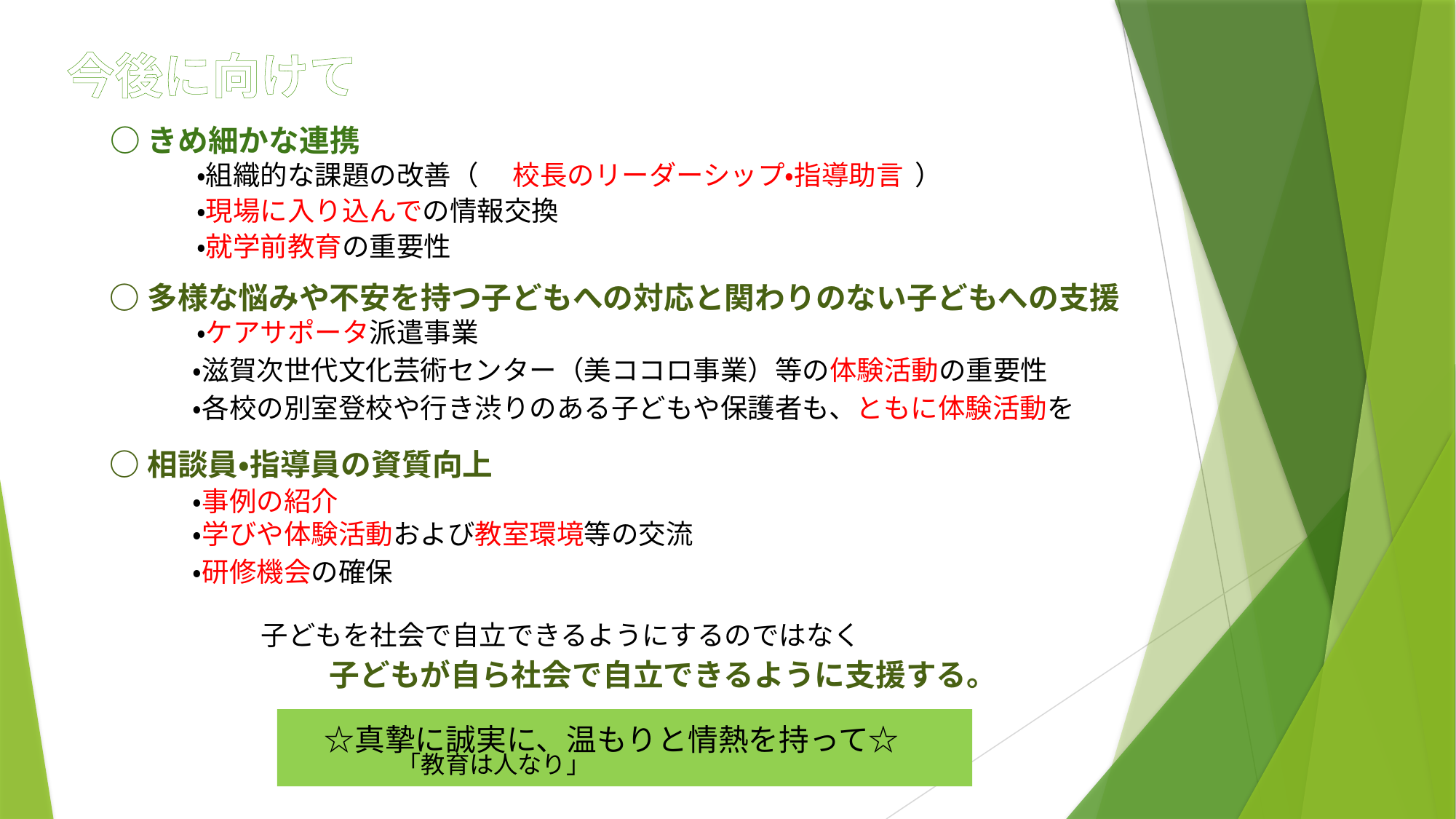

今後に向けて
○きめ細かな連携
　・組織的な課題の改善（　　　　　　　　　　　　　　　　）
校長のリーダーシップ・指導助言
　・現場に入り込んでの情報交換
　・就学前教育の重要性
○多様な悩みや不安を持つ子どもへの対応と関わりのない子どもへの支援
　・ケアサポータ派遣事業
　・滋賀次世代文化芸術センター（美ココロ事業）等の体験活動の重要性
　・各校の別室登校や行き渋りのある子どもや保護者も、ともに体験活動を
○相談員・指導員の資質向上
　・事例の紹介
　・学びや体験活動および教室環境等の交流
　・研修機会の確保
子どもを社会で自立できるようにするのではなく
子どもが自ら社会で自立できるように支援する。
　☆真摯に誠実に、温もりと情熱を持って☆
　　　「教育は人なり」